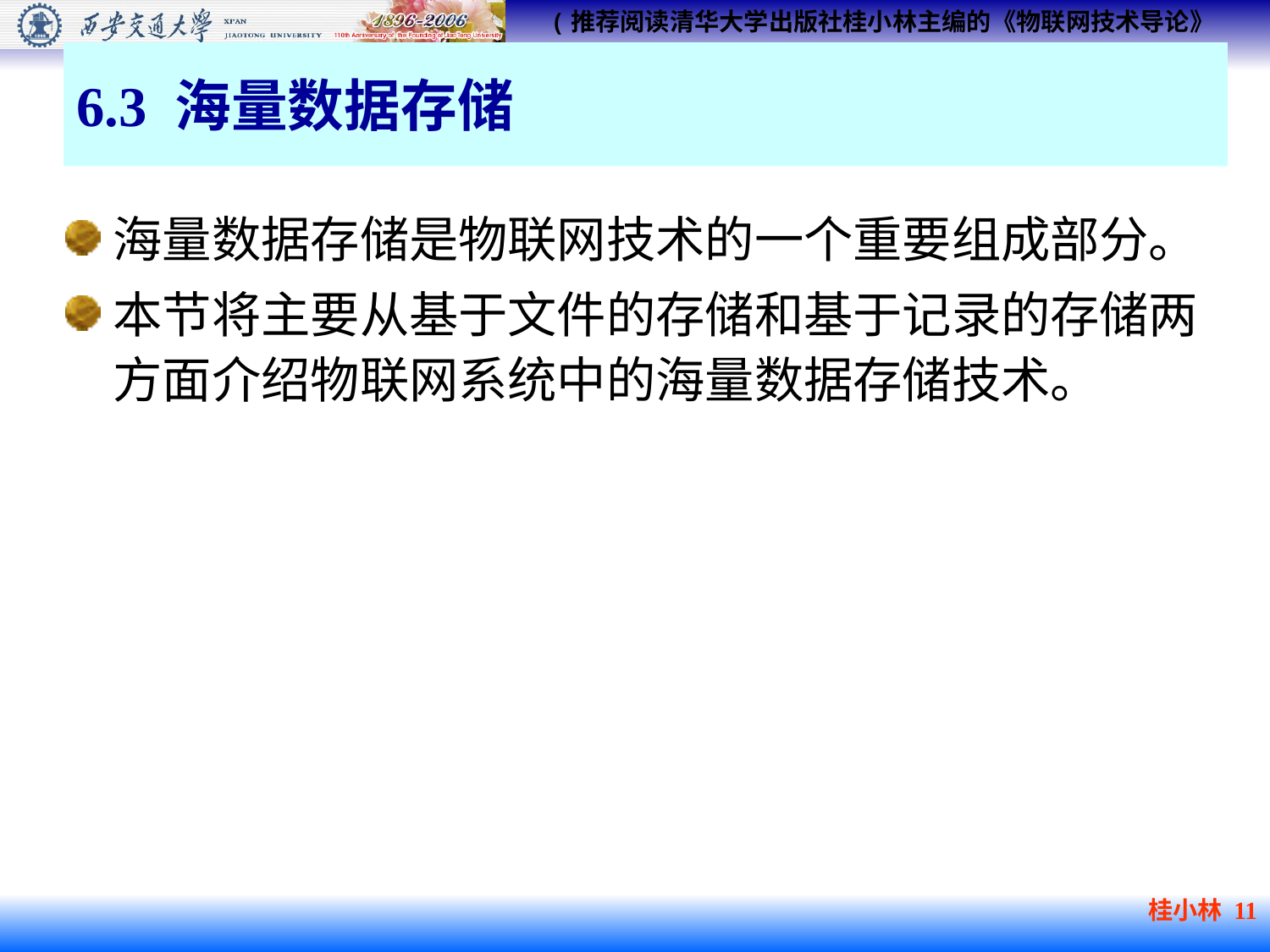

# 6.3 海量数据存储
海量数据存储是物联网技术的一个重要组成部分。
本节将主要从基于文件的存储和基于记录的存储两方面介绍物联网系统中的海量数据存储技术。
桂小林 11